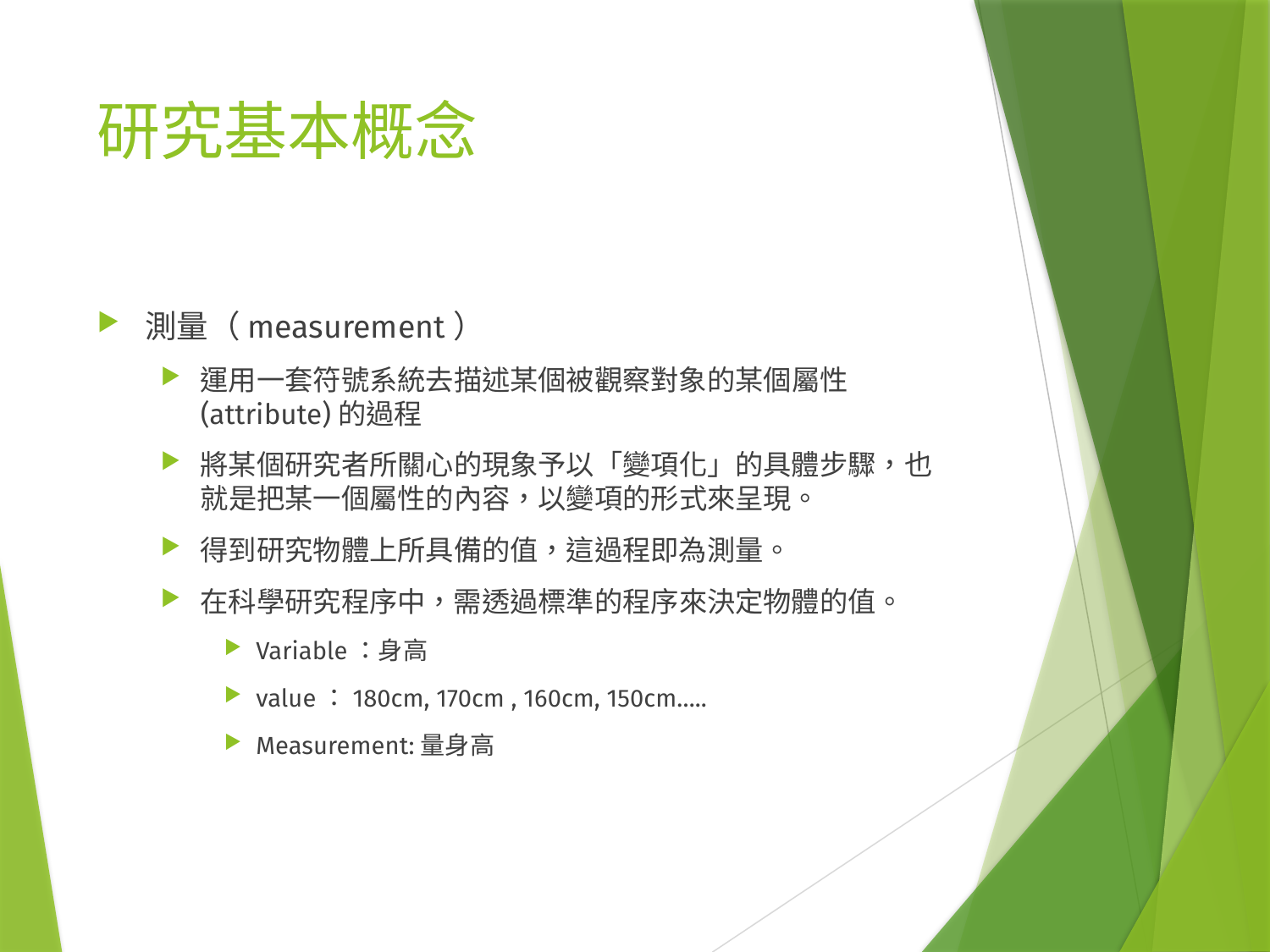

# 研究基本概念
測量（measurement）
運用一套符號系統去描述某個被觀察對象的某個屬性(attribute)的過程
將某個研究者所關心的現象予以「變項化」的具體步驟，也就是把某一個屬性的內容，以變項的形式來呈現。
得到研究物體上所具備的值，這過程即為測量。
在科學研究程序中，需透過標準的程序來決定物體的值。
Variable：身高
value：180cm, 170cm , 160cm, 150cm…..
Measurement:量身高